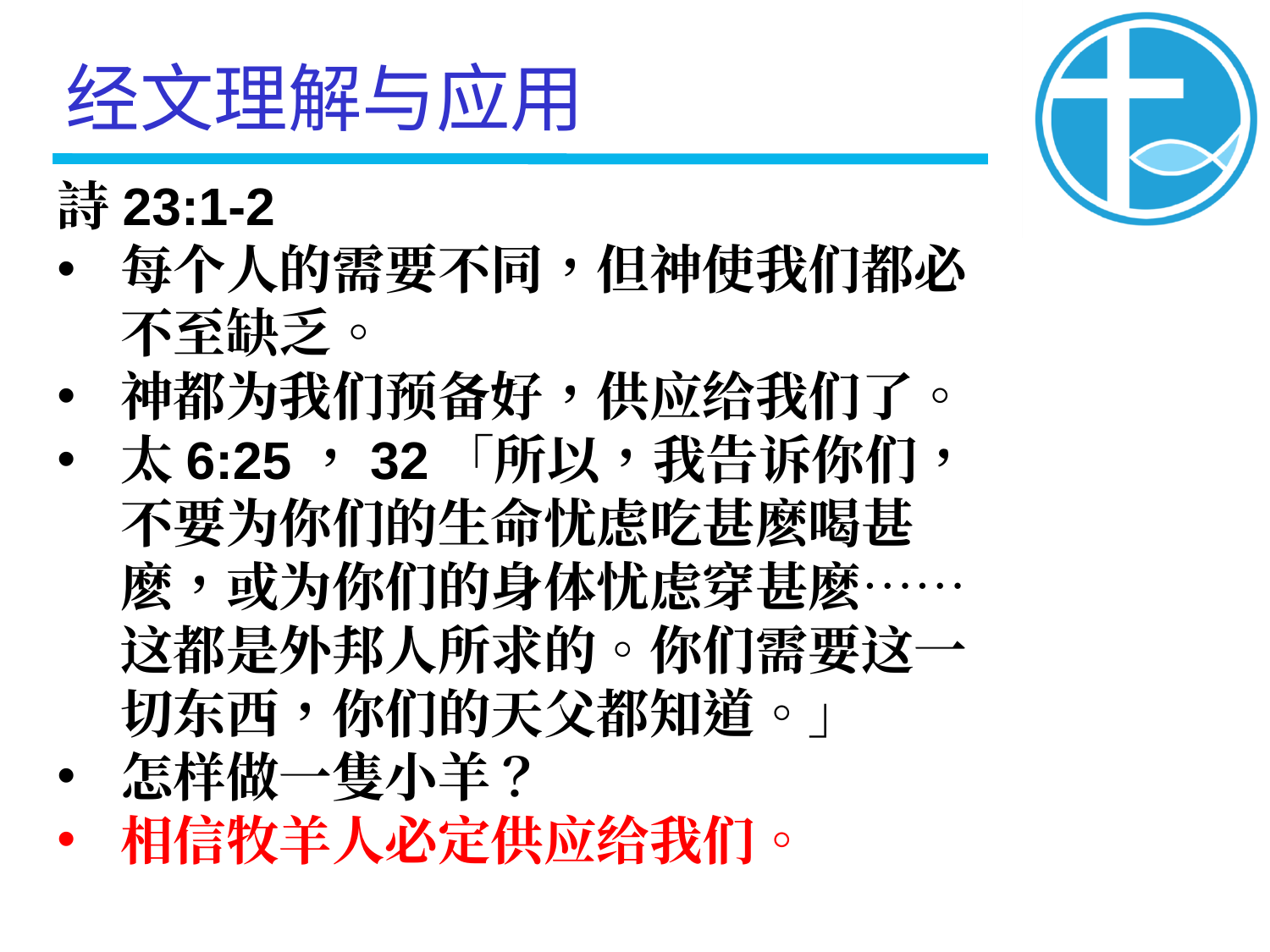

经文理解与应用

詩23:1-2
每个人的需要不同，但神使我们都必不至缺乏。
神都为我们预备好，供应给我们了。
太6:25，32「所以，我告诉你们，不要为你们的生命忧虑吃甚麽喝甚麽，或为你们的身体忧虑穿甚麽⋯⋯这都是外邦人所求的。你们需要这一切东西，你们的天父都知道。」
怎样做一隻小羊？
相信牧羊人必定供应给我们。